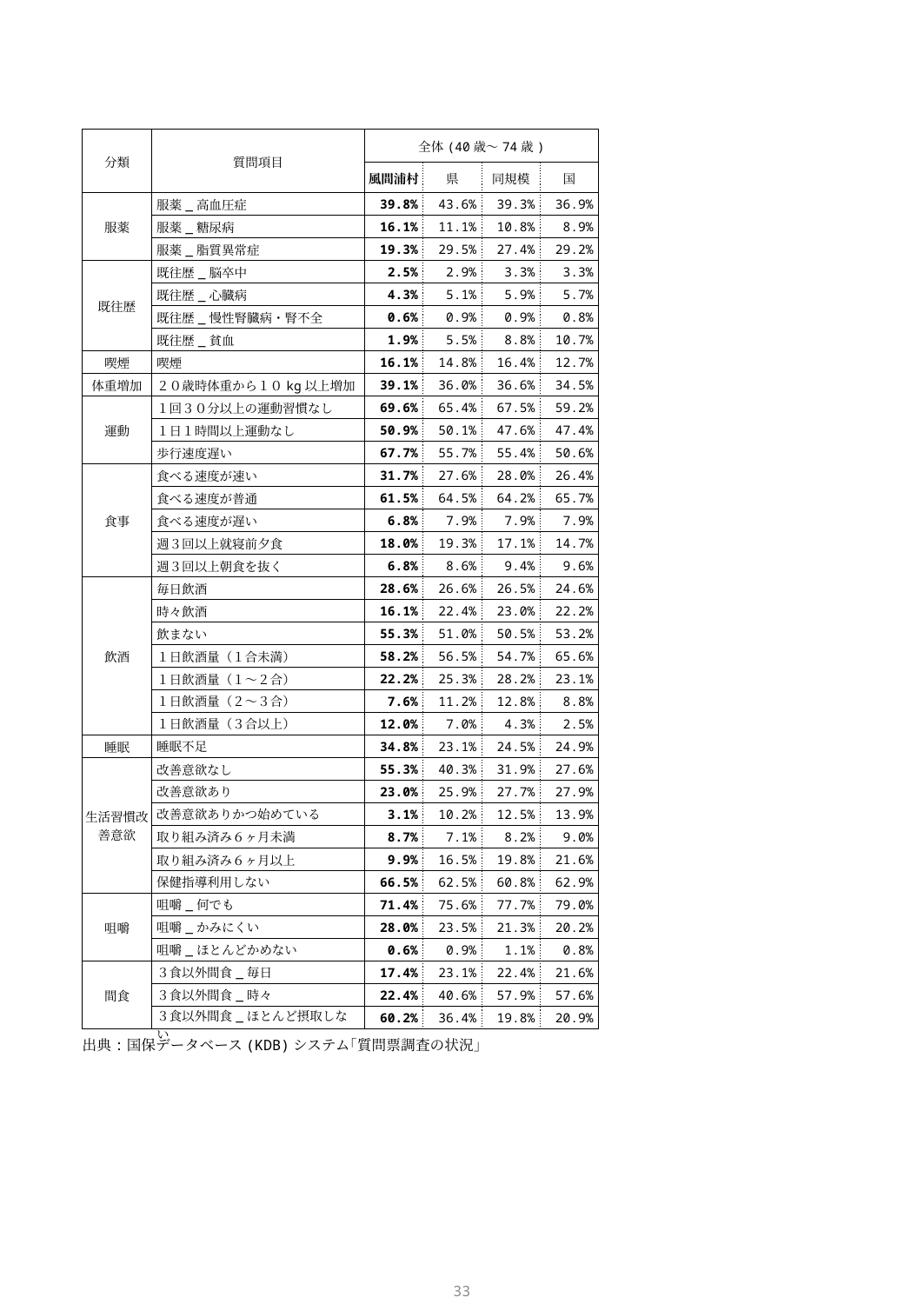

| 分類 | 質問項目 | 全体(40歳～74歳) |  |  |  |
| --- | --- | --- | --- | --- | --- |
|  |  | 風間浦村 | 県 | 同規模 | 国 |
| 服薬 | 服薬\_高血圧症 | 39.8% | 43.6% | 39.3% | 36.9% |
|  | 服薬\_糖尿病 | 16.1% | 11.1% | 10.8% | 8.9% |
|  | 服薬\_脂質異常症 | 19.3% | 29.5% | 27.4% | 29.2% |
| 既往歴 | 既往歴\_脳卒中 | 2.5% | 2.9% | 3.3% | 3.3% |
|  | 既往歴\_心臓病 | 4.3% | 5.1% | 5.9% | 5.7% |
|  | 既往歴\_慢性腎臓病・腎不全 | 0.6% | 0.9% | 0.9% | 0.8% |
|  | 既往歴\_貧血 | 1.9% | 5.5% | 8.8% | 10.7% |
| 喫煙 | 喫煙 | 16.1% | 14.8% | 16.4% | 12.7% |
| 体重増加 | ２０歳時体重から１０kg以上増加 | 39.1% | 36.0% | 36.6% | 34.5% |
| 運動 | １回３０分以上の運動習慣なし | 69.6% | 65.4% | 67.5% | 59.2% |
|  | １日１時間以上運動なし | 50.9% | 50.1% | 47.6% | 47.4% |
|  | 歩行速度遅い | 67.7% | 55.7% | 55.4% | 50.6% |
| 食事 | 食べる速度が速い | 31.7% | 27.6% | 28.0% | 26.4% |
|  | 食べる速度が普通 | 61.5% | 64.5% | 64.2% | 65.7% |
|  | 食べる速度が遅い | 6.8% | 7.9% | 7.9% | 7.9% |
|  | 週３回以上就寝前夕食 | 18.0% | 19.3% | 17.1% | 14.7% |
|  | 週３回以上朝食を抜く | 6.8% | 8.6% | 9.4% | 9.6% |
| 飲酒 | 毎日飲酒 | 28.6% | 26.6% | 26.5% | 24.6% |
|  | 時々飲酒 | 16.1% | 22.4% | 23.0% | 22.2% |
|  | 飲まない | 55.3% | 51.0% | 50.5% | 53.2% |
|  | １日飲酒量（１合未満） | 58.2% | 56.5% | 54.7% | 65.6% |
|  | １日飲酒量（１～２合） | 22.2% | 25.3% | 28.2% | 23.1% |
|  | １日飲酒量（２～３合） | 7.6% | 11.2% | 12.8% | 8.8% |
|  | １日飲酒量（３合以上） | 12.0% | 7.0% | 4.3% | 2.5% |
| 睡眠 | 睡眠不足 | 34.8% | 23.1% | 24.5% | 24.9% |
| 生活習慣改善意欲 | 改善意欲なし | 55.3% | 40.3% | 31.9% | 27.6% |
|  | 改善意欲あり | 23.0% | 25.9% | 27.7% | 27.9% |
|  | 改善意欲ありかつ始めている | 3.1% | 10.2% | 12.5% | 13.9% |
|  | 取り組み済み６ヶ月未満 | 8.7% | 7.1% | 8.2% | 9.0% |
|  | 取り組み済み６ヶ月以上 | 9.9% | 16.5% | 19.8% | 21.6% |
|  | 保健指導利用しない | 66.5% | 62.5% | 60.8% | 62.9% |
| 咀嚼 | 咀嚼\_何でも | 71.4% | 75.6% | 77.7% | 79.0% |
|  | 咀嚼\_かみにくい | 28.0% | 23.5% | 21.3% | 20.2% |
|  | 咀嚼\_ほとんどかめない | 0.6% | 0.9% | 1.1% | 0.8% |
| 間食 | ３食以外間食\_毎日 | 17.4% | 23.1% | 22.4% | 21.6% |
|  | ３食以外間食\_時々 | 22.4% | 40.6% | 57.9% | 57.6% |
|  | ３食以外間食\_ほとんど摂取しない | 60.2% | 36.4% | 19.8% | 20.9% |
出典:国保データベース(KDB)システム｢質問票調査の状況｣
33